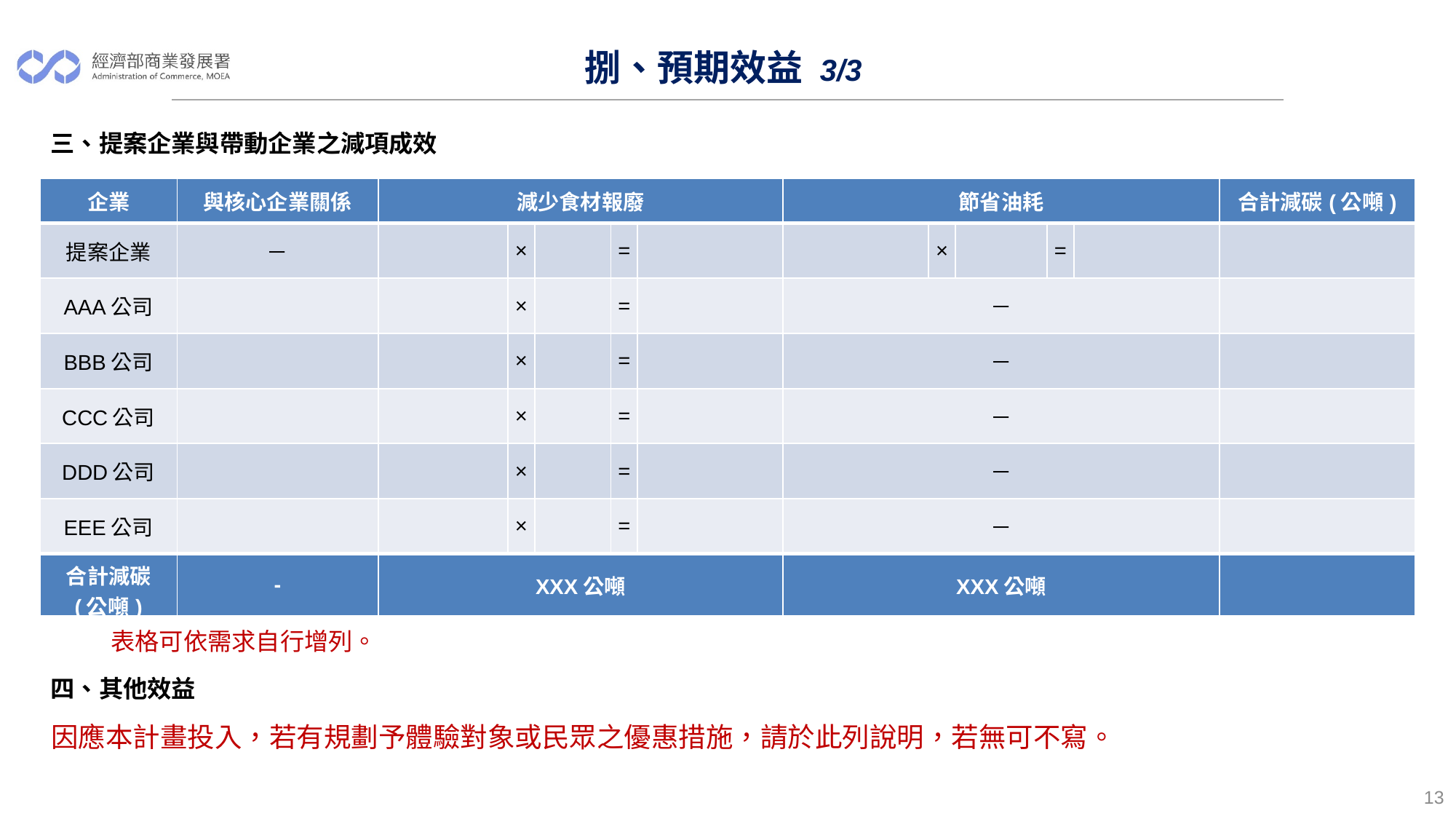

# 捌、預期效益 3/3
三、提案企業與帶動企業之減項成效
| 企業 | 與核心企業關係 | 減少食材報廢 |  |  |  |  | 節省油耗 |  |  |  |  | 合計減碳(公噸) |
| --- | --- | --- | --- | --- | --- | --- | --- | --- | --- | --- | --- | --- |
| 提案企業 | － |  | × |  | = |  |  | × |  | = |  |  |
| AAA公司 |  |  | × |  | = |  | － |  |  |  |  |  |
| BBB公司 |  |  | × |  | = |  | － |  |  |  |  |  |
| CCC公司 |  |  | × |  | = |  | － |  |  |  |  |  |
| DDD公司 |  |  | × |  | = |  | － |  |  |  |  |  |
| EEE公司 |  |  | × |  | = |  | － |  |  |  |  |  |
| 合計減碳 (公噸) | - | XXX公噸 |  |  |  |  | XXX公噸 |  |  |  |  |  |
表格可依需求自行增列。
四、其他效益
因應本計畫投入，若有規劃予體驗對象或民眾之優惠措施，請於此列說明，若無可不寫。
13